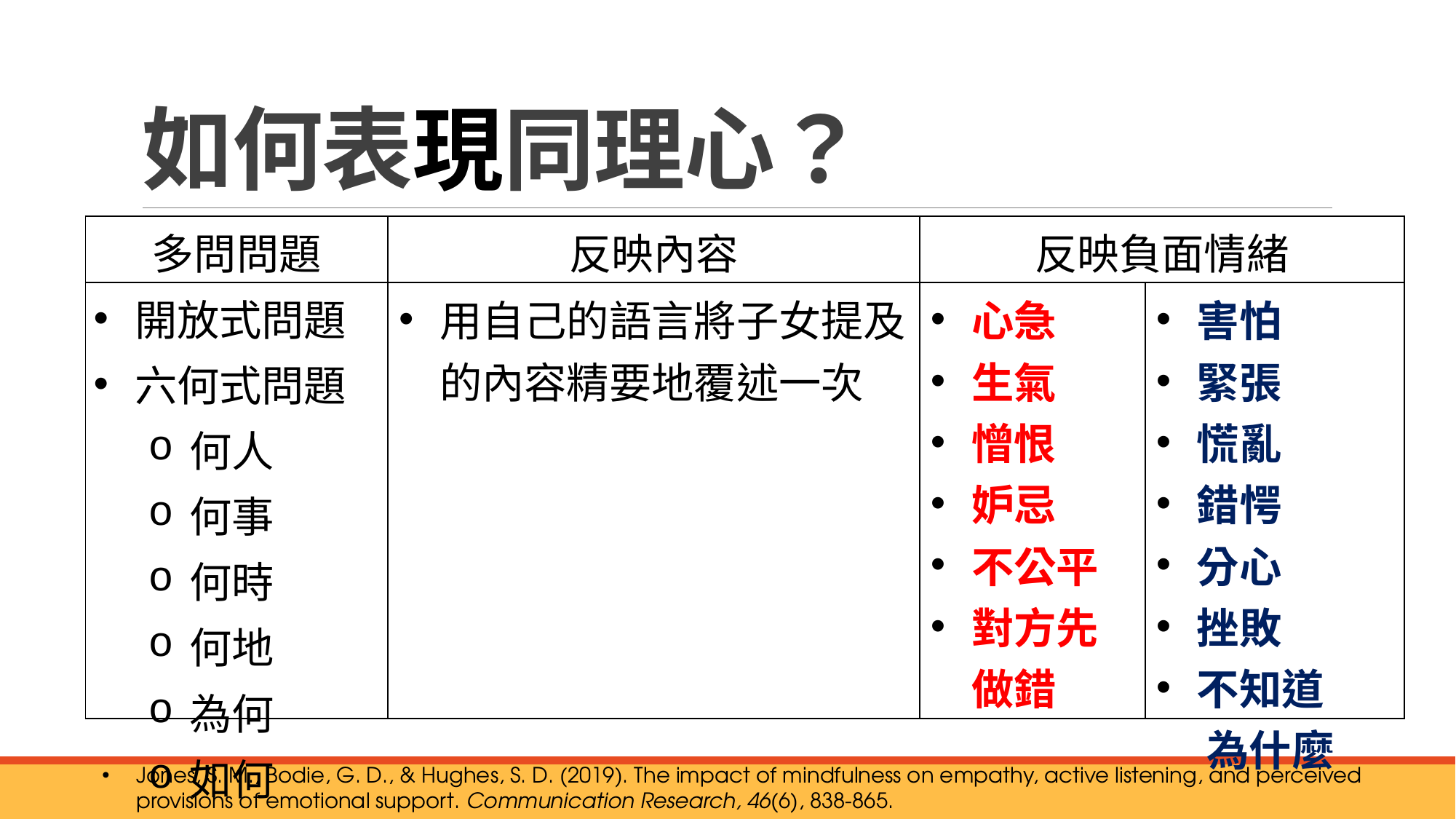

# 如何表現同理心？
| 多問問題 | 反映內容 | 反映負面情緒 |  |
| --- | --- | --- | --- |
| 開放式問題 六何式問題 何人 何事 何時 何地 為何 如何 | 用自己的語言將子女提及的內容精要地覆述一次 | 心急 生氣 憎恨 妒忌 不公平 對方先做錯 | 害怕 緊張 慌亂 錯愕 分心 挫敗 不知道 為什麼 |
Jones, S. M., Bodie, G. D., & Hughes, S. D. (2019). The impact of mindfulness on empathy, active listening, and perceived provisions of emotional support. Communication Research, 46(6), 838-865.